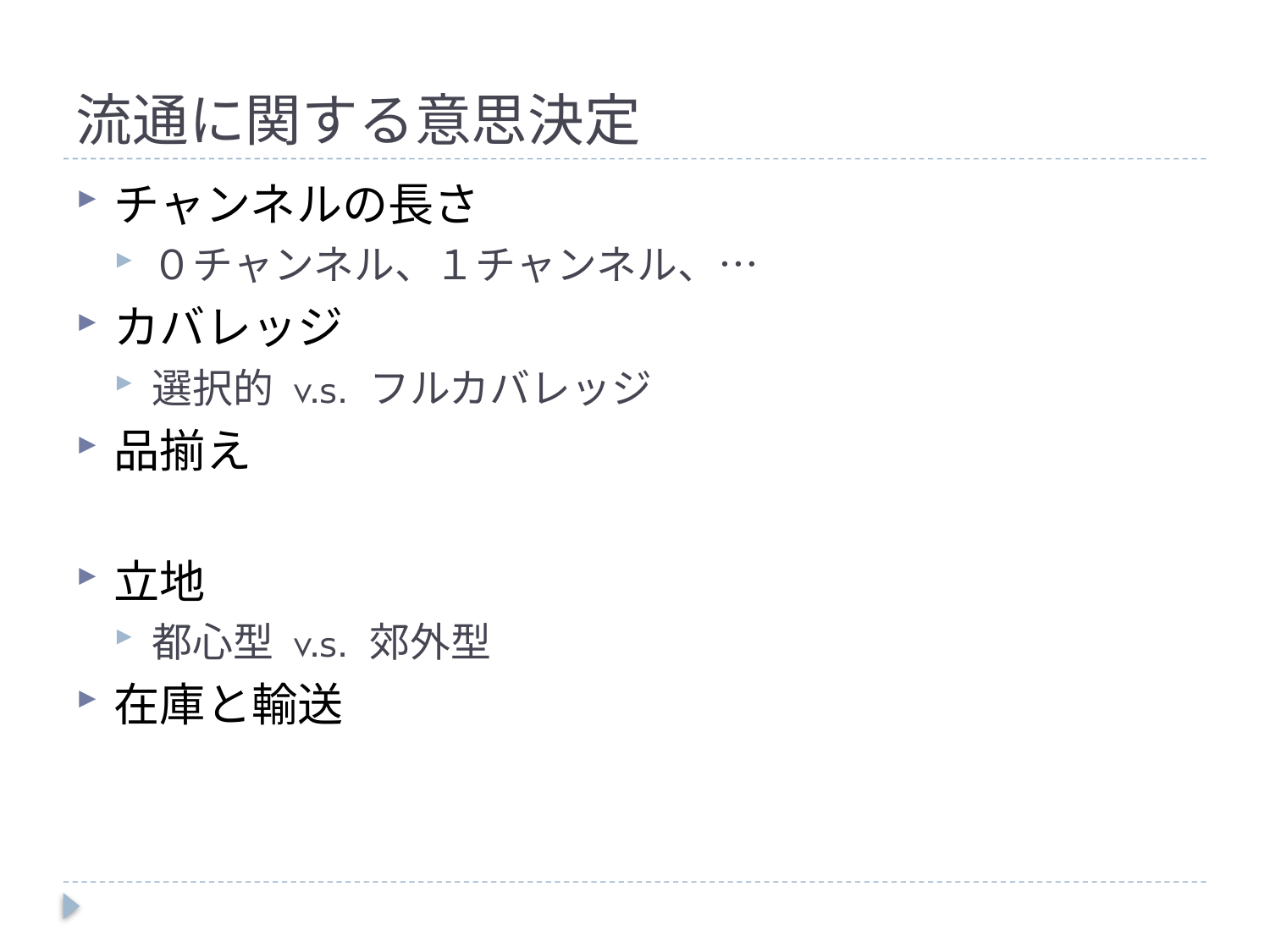

# 流通に関する意思決定
チャンネルの長さ
０チャンネル、１チャンネル、…
カバレッジ
選択的 v.s. フルカバレッジ
品揃え

立地
都心型 v.s. 郊外型
在庫と輸送